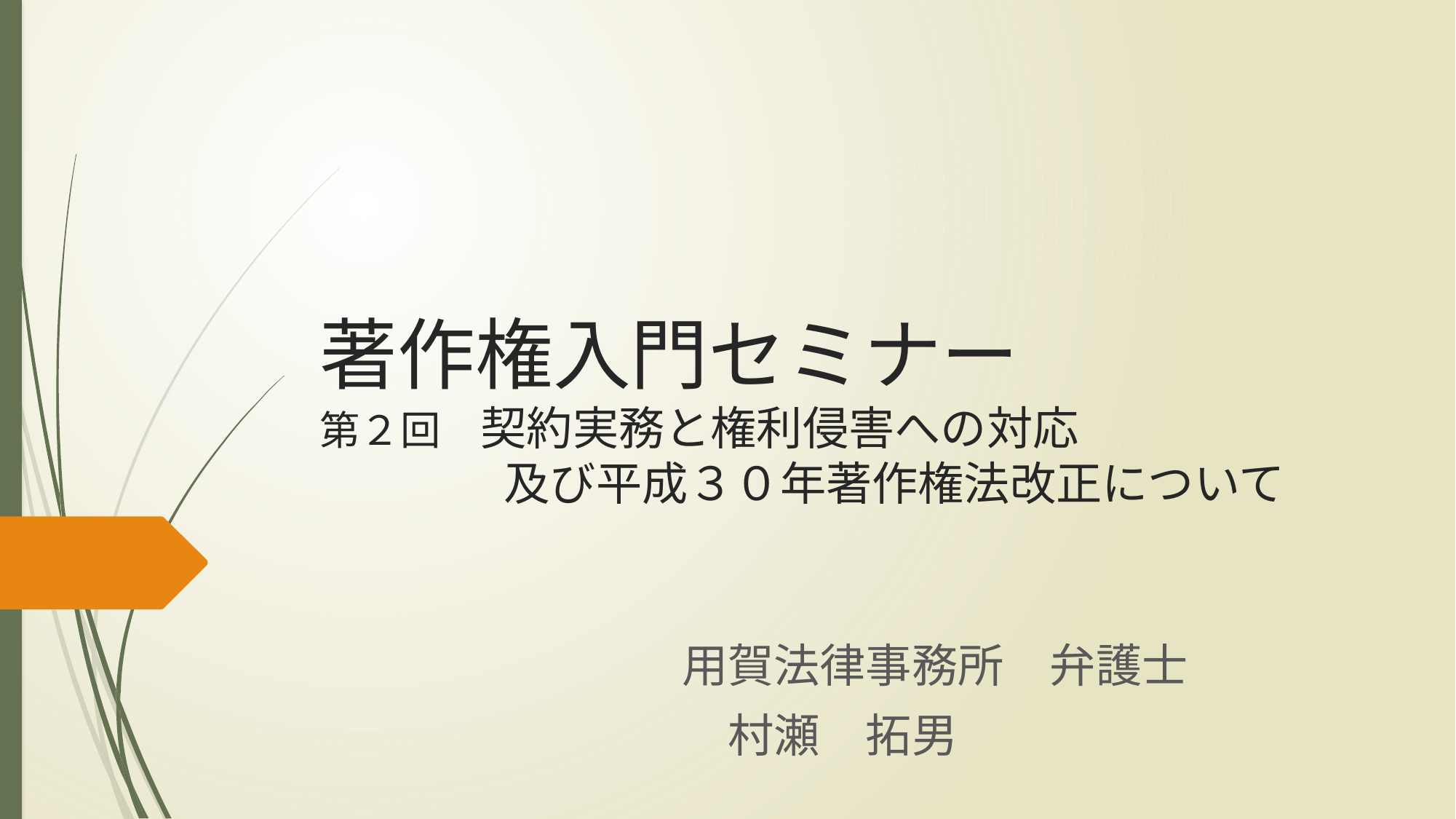

# 著作権入門セミナー 第２回　契約実務と権利侵害への対応 　　　　及び平成３０年著作権法改正について

用賀法律事務所　弁護士
　村瀬　拓男